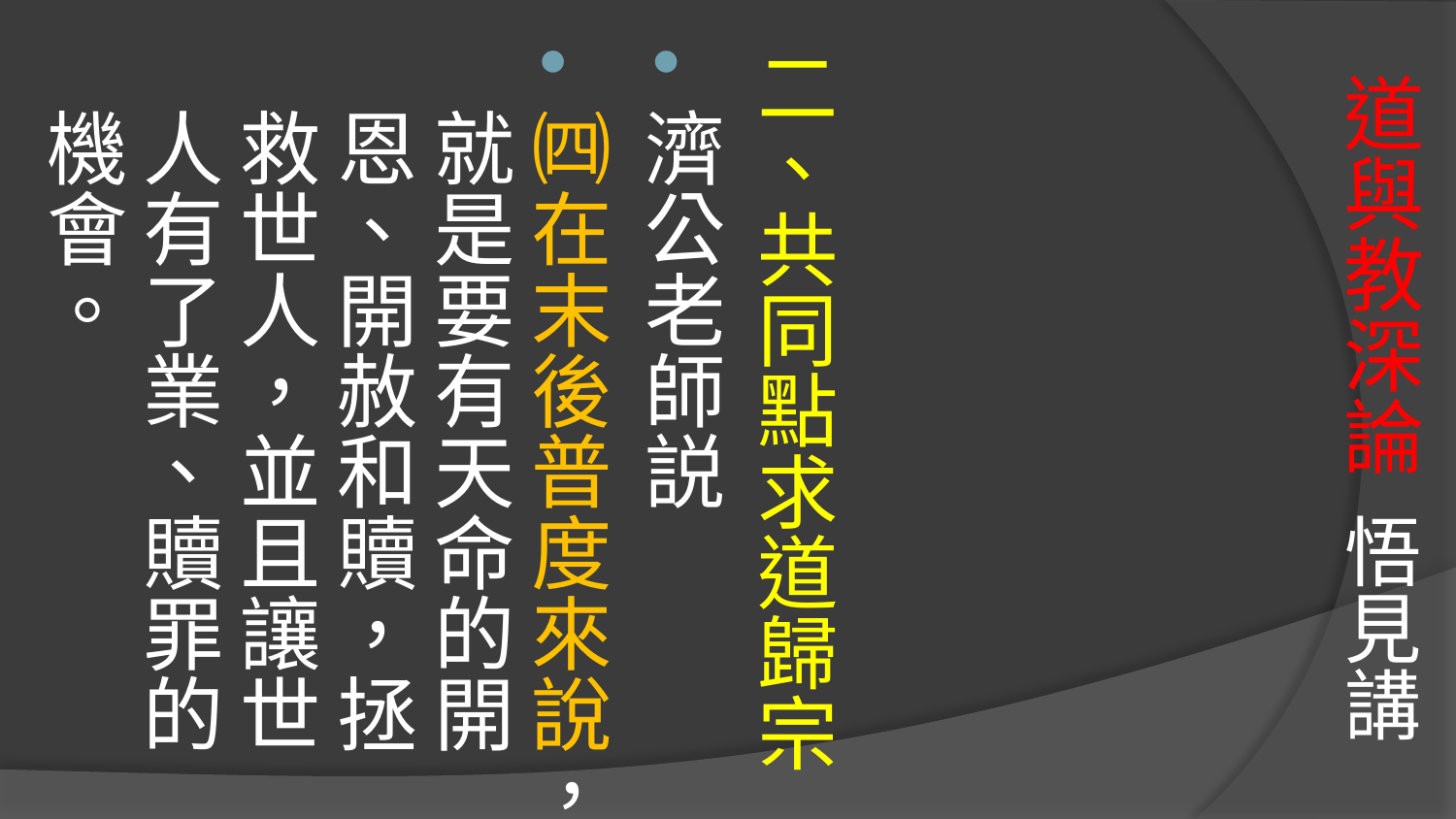

# 道與教深論  悟見講
二、共同點求道歸宗
濟公老師説
㈣在末後普度來說，就是要有天命的開恩、開赦和贖，拯救世人，並且讓世人有了業、贖罪的機會。